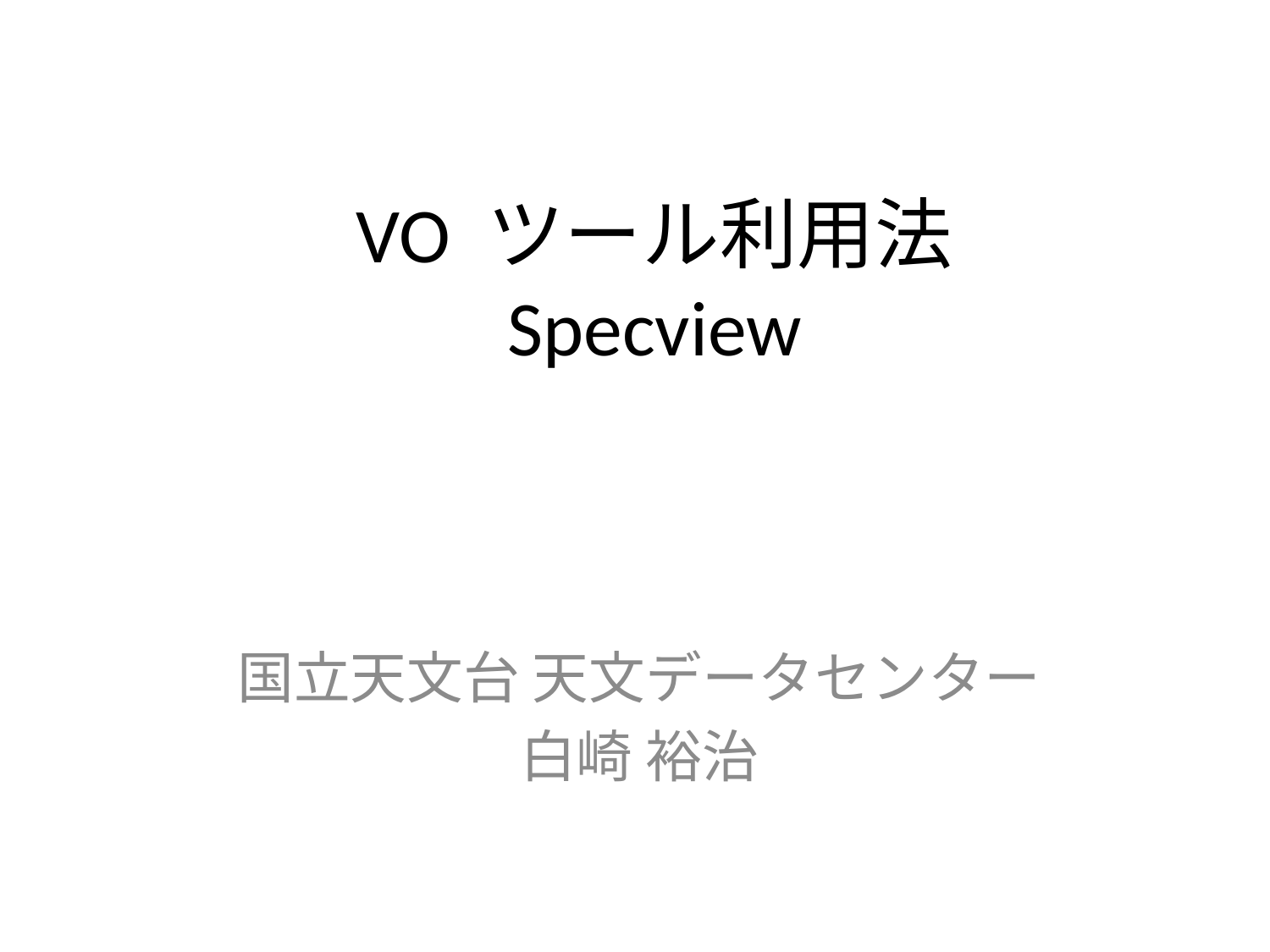

# VO ツール利用法 Specview
国立天文台 天文データセンター
白崎 裕治